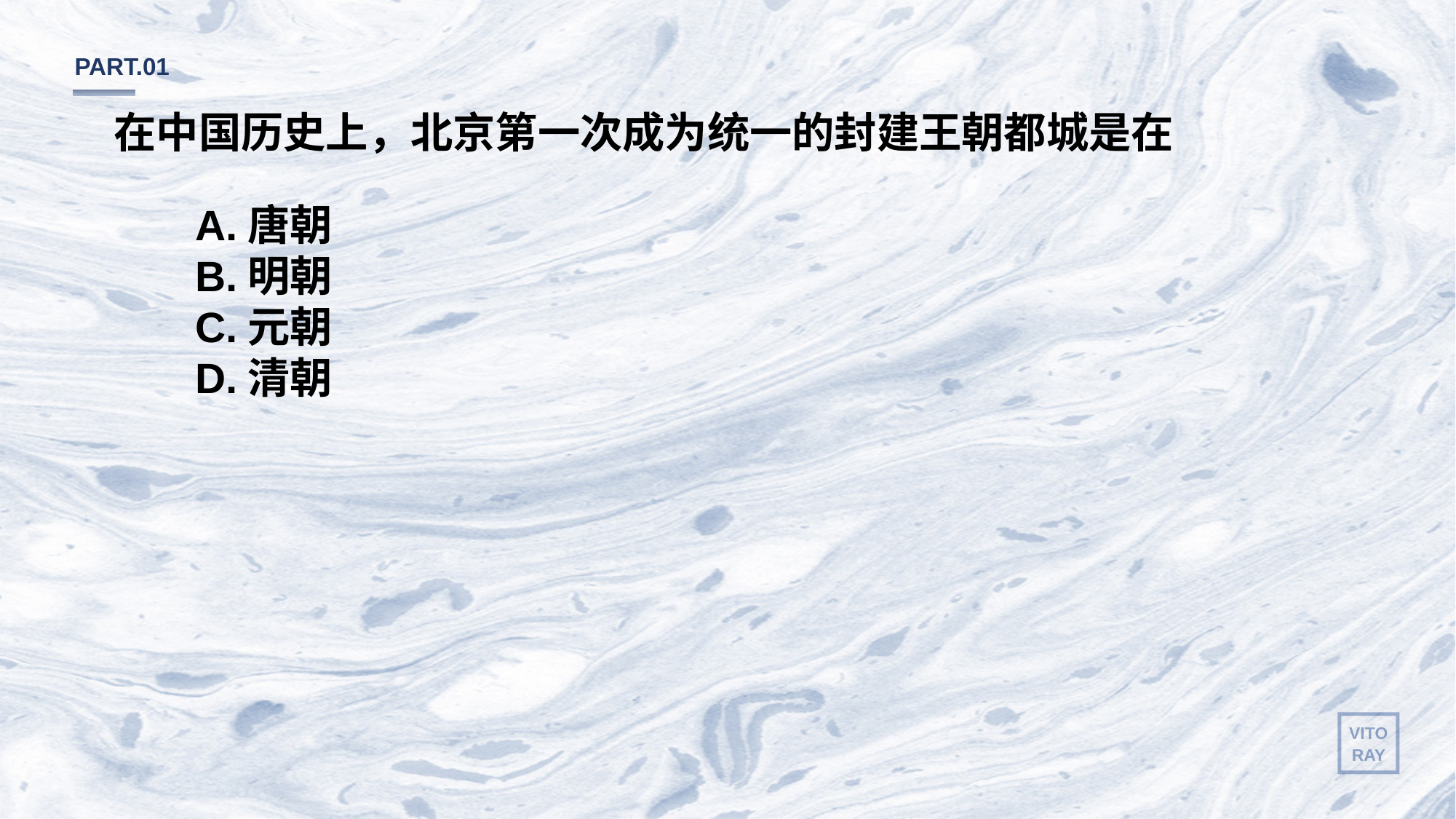

PART.01

在中国历史上，北京第一次成为统一的封建王朝都城是在
A.唐朝
B.明朝
C.元朝
D.清朝

VITO
RAY